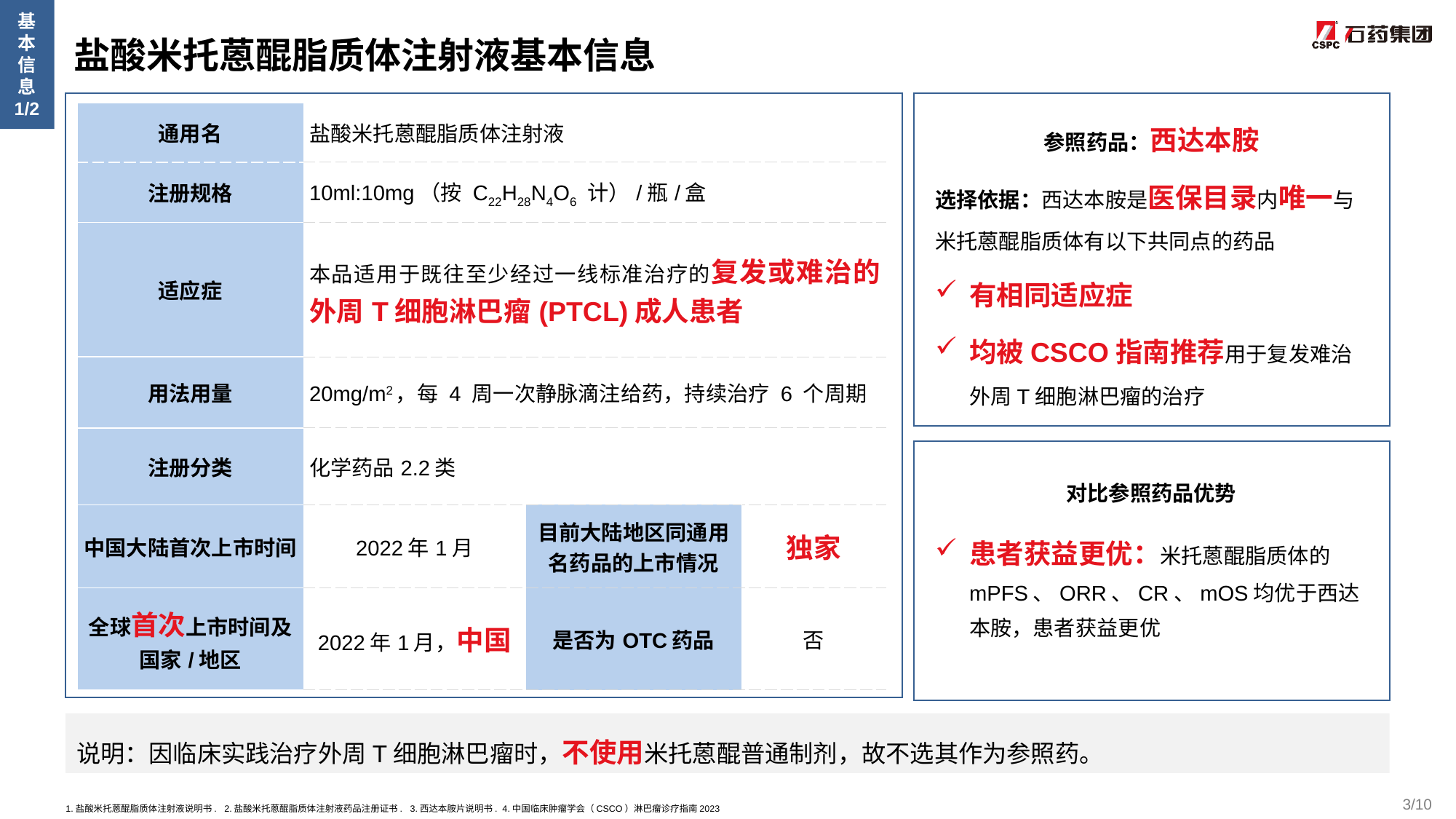

基本信息
1/2

# 盐酸米托蒽醌脂质体注射液基本信息

参照药品：西达本胺
选择依据：西达本胺是医保目录内唯一与米托蒽醌脂质体有以下共同点的药品
有相同适应症
均被CSCO指南推荐用于复发难治外周T细胞淋巴瘤的治疗
| 通用名 | 盐酸米托蒽醌脂质体注射液 |  |  |
| --- | --- | --- | --- |
| 注册规格 | 10ml:10mg（按 C22H28N4O6 计）/瓶/盒 |  |  |
| 适应症 | 本品适用于既往至少经过一线标准治疗的复发或难治的外周T细胞淋巴瘤(PTCL)成人患者 |  |  |
| 用法用量 | 20mg/m2，每 4 周一次静脉滴注给药，持续治疗 6 个周期 |  |  |
| 注册分类 | 化学药品2.2类 |  |  |
| 中国大陆首次上市时间 | 2022年1月 | 目前大陆地区同通用名药品的上市情况 | 独家 |
| 全球首次上市时间及国家/地区 | 2022年1月，中国 | 是否为OTC药品 | 否 |

对比参照药品优势
患者获益更优：米托蒽醌脂质体的mPFS、ORR、CR、mOS均优于西达本胺，患者获益更优
说明：因临床实践治疗外周T细胞淋巴瘤时，不使用米托蒽醌普通制剂，故不选其作为参照药。
3/10
1.盐酸米托蒽醌脂质体注射液说明书.   2.盐酸米托蒽醌脂质体注射液药品注册证书.   3.西达本胺片说明书.  4.中国临床肿瘤学会（CSCO）淋巴瘤诊疗指南2023